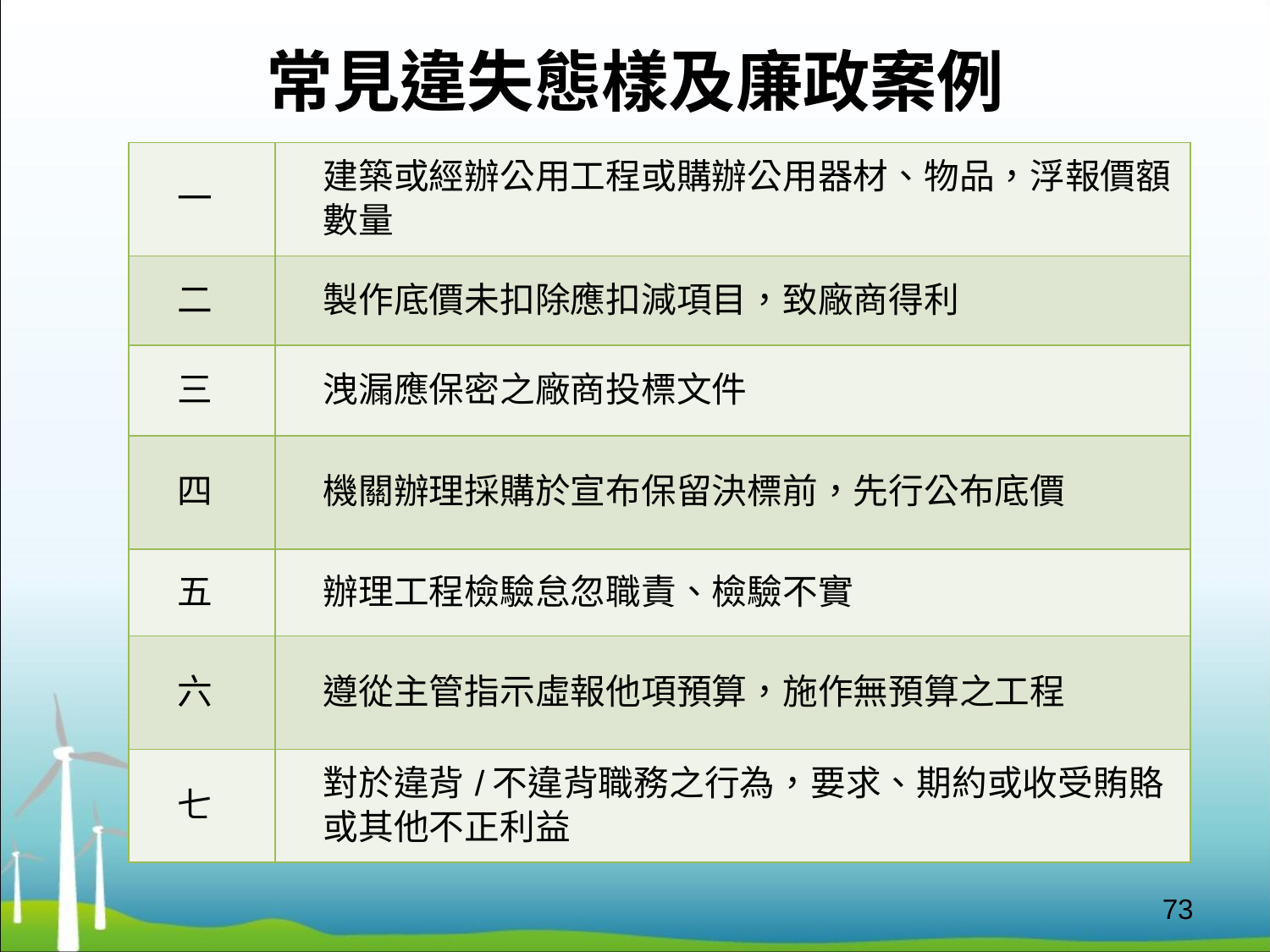

# 常見違失態樣及廉政案例
| 一 | 建築或經辦公用工程或購辦公用器材、物品，浮報價額數量 |
| --- | --- |
| 二 | 製作底價未扣除應扣減項目，致廠商得利 |
| 三 | 洩漏應保密之廠商投標文件 |
| 四 | 機關辦理採購於宣布保留決標前，先行公布底價 |
| 五 | 辦理工程檢驗怠忽職責、檢驗不實 |
| 六 | 遵從主管指示虛報他項預算，施作無預算之工程 |
| 七 | 對於違背/不違背職務之行為，要求、期約或收受賄賂或其他不正利益 |
73